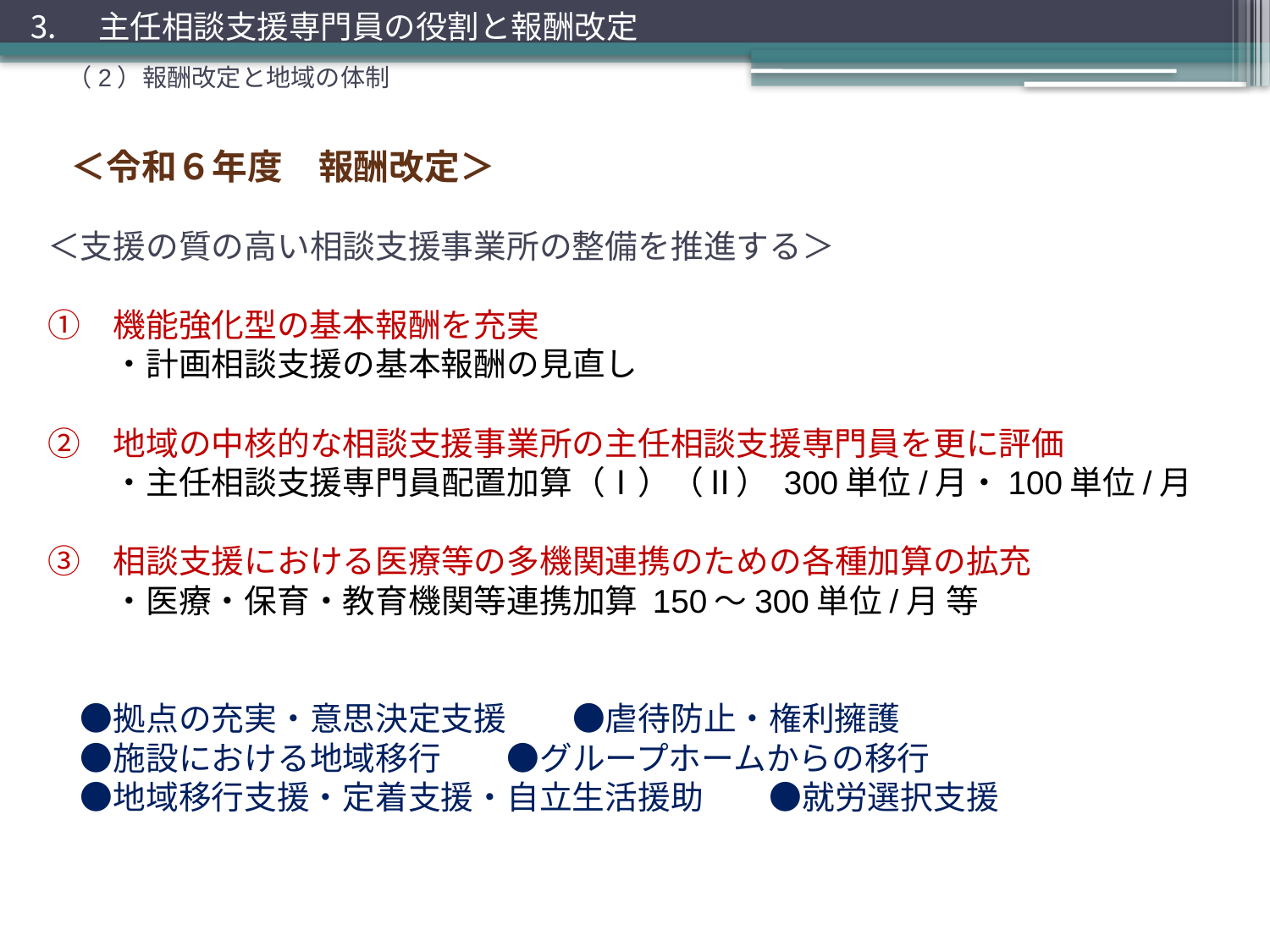

⒊　主任相談支援専門員の役割と報酬改定
（2）報酬改定と地域の体制
＜令和６年度　報酬改定＞
# ＜支援の質の高い相談支援事業所の整備を推進する＞ ①　機能強化型の基本報酬を充実 　　・計画相談支援の基本報酬の見直し ②　地域の中核的な相談支援事業所の主任相談支援専門員を更に評価 　　・主任相談支援専門員配置加算（Ⅰ）（Ⅱ） 300単位/月・100単位/月 ③　相談支援における医療等の多機関連携のための各種加算の拡充 　　・医療・保育・教育機関等連携加算 150～300単位/月 等 　●拠点の充実・意思決定支援　　●虐待防止・権利擁護 　●施設における地域移行　　●グループホームからの移行 　●地域移行支援・定着支援・自立生活援助　　●就労選択支援